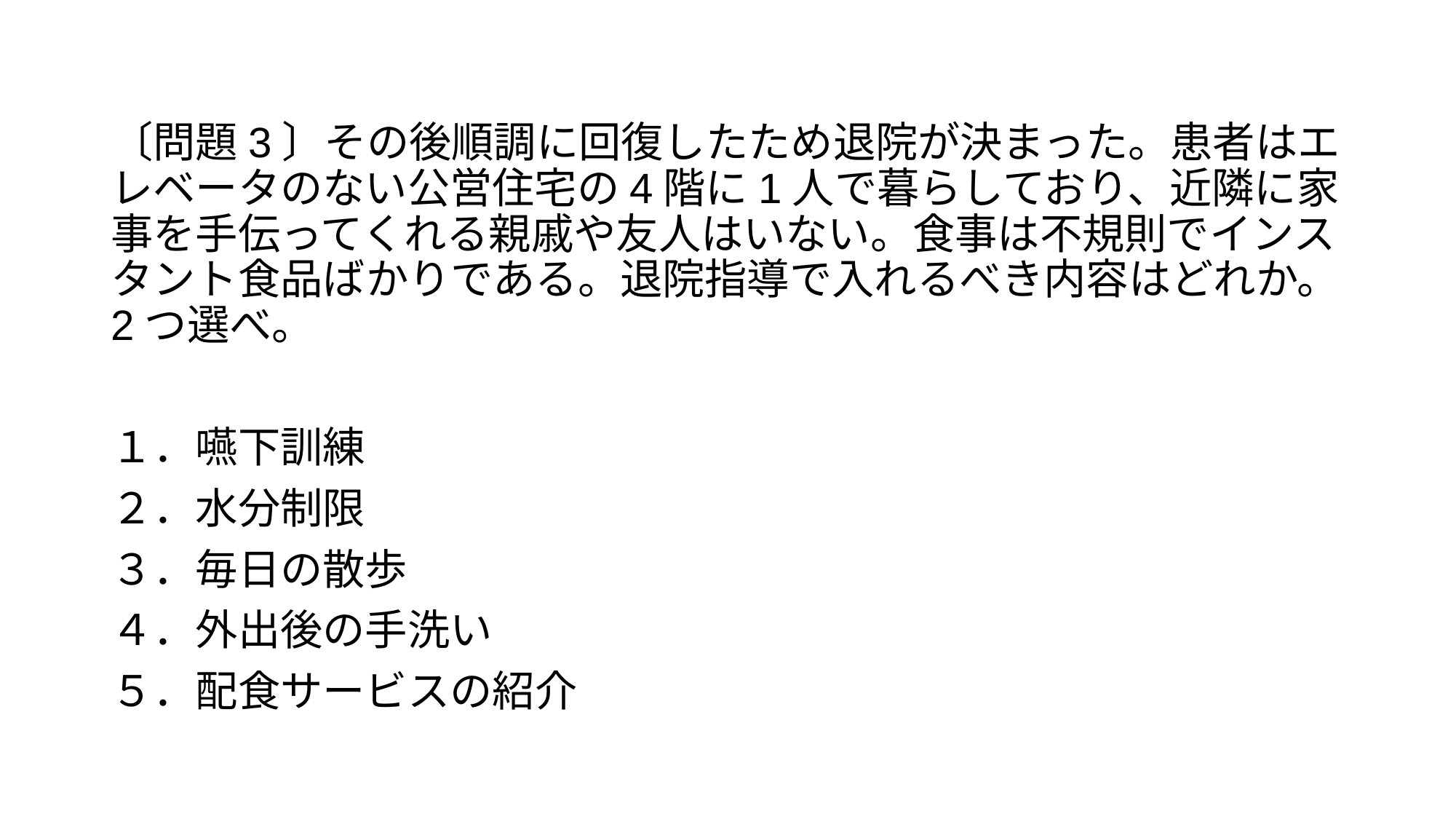

〔問題3〕その後順調に回復したため退院が決まった。患者はエレベータのない公営住宅の4階に1人で暮らしており、近隣に家事を手伝ってくれる親戚や友人はいない。食事は不規則でインスタント食品ばかりである。退院指導で入れるべき内容はどれか。2つ選べ。

１．嚥下訓練
２．水分制限
３．毎日の散歩
４．外出後の手洗い
５．配食サービスの紹介